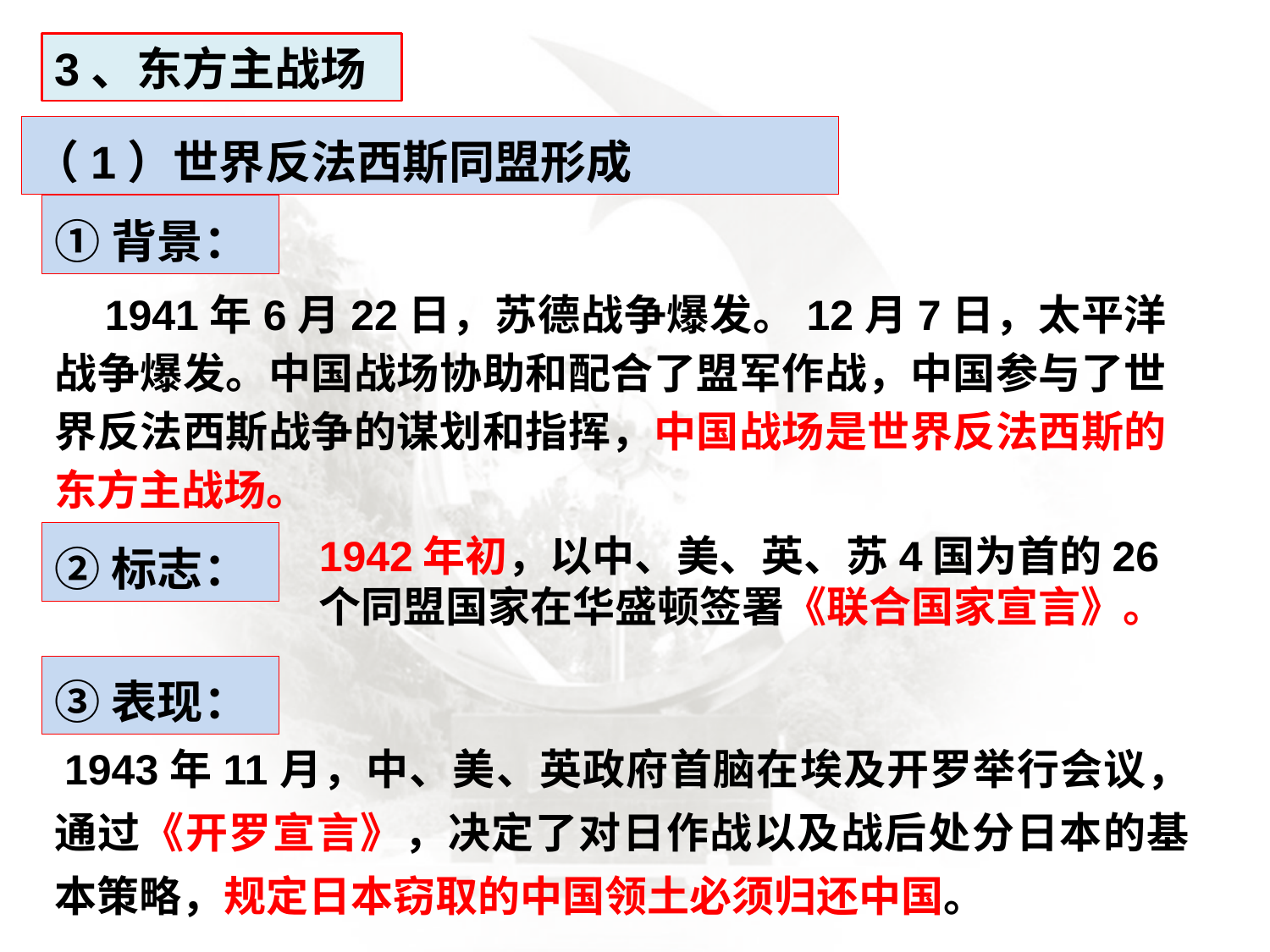

3、东方主战场
（1）世界反法西斯同盟形成
①背景：
    1941年6月22日，苏德战争爆发。12月7日，太平洋战争爆发。中国战场协助和配合了盟军作战，中国参与了世界反法西斯战争的谋划和指挥，中国战场是世界反法西斯的东方主战场。
②标志：
1942年初，以中、美、英、苏4国为首的26个同盟国家在华盛顿签署《联合国家宣言》。
③表现：
 1943年11月，中、美、英政府首脑在埃及开罗举行会议，通过《开罗宣言》，决定了对日作战以及战后处分日本的基本策略，规定日本窃取的中国领土必须归还中国。